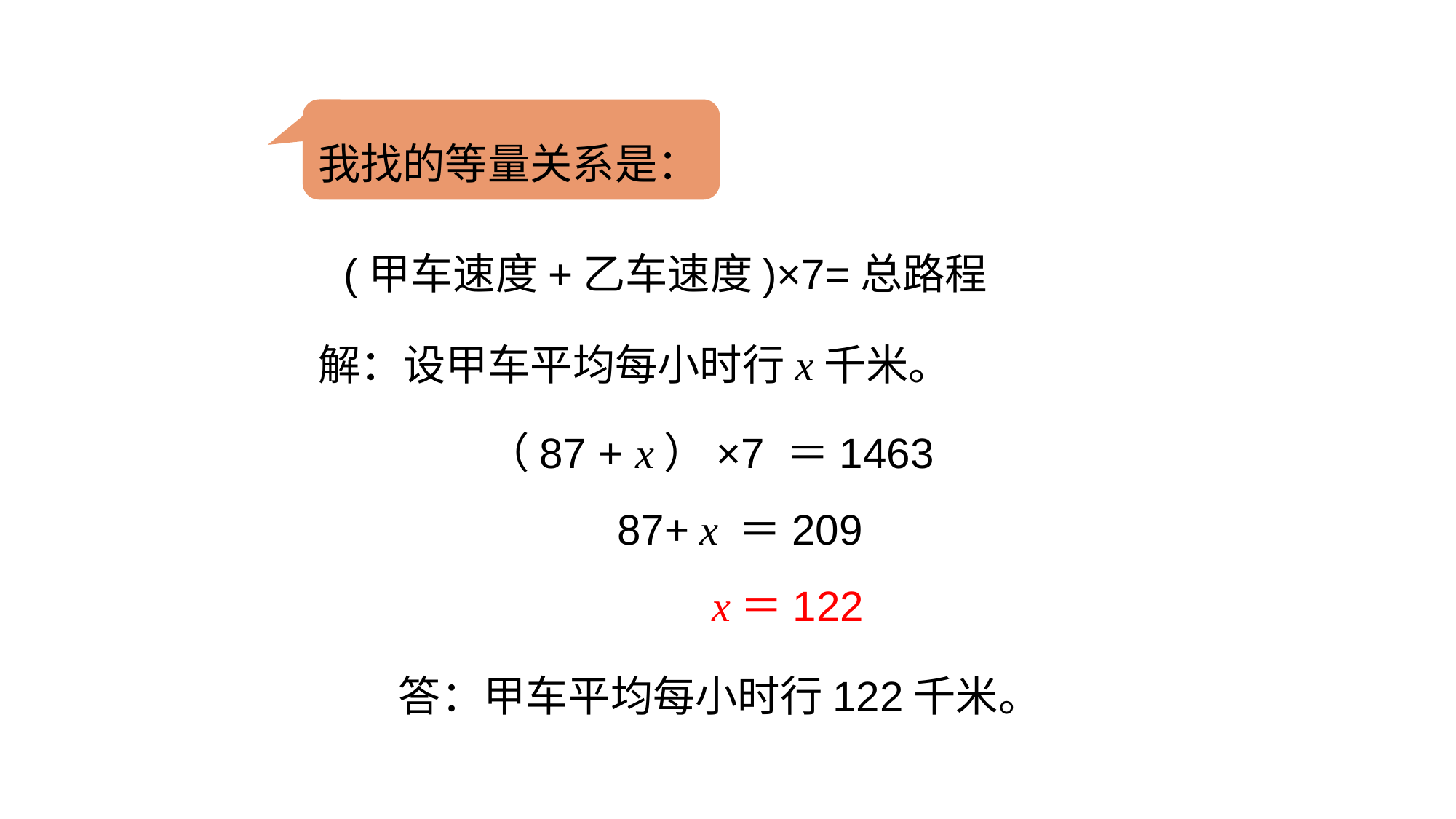

我找的等量关系是：
(甲车速度+乙车速度)×7=总路程
解：设甲车平均每小时行x千米。
（87 + x）×7 ＝1463
           87+ x ＝209
                   x＝122
答：甲车平均每小时行122千米。